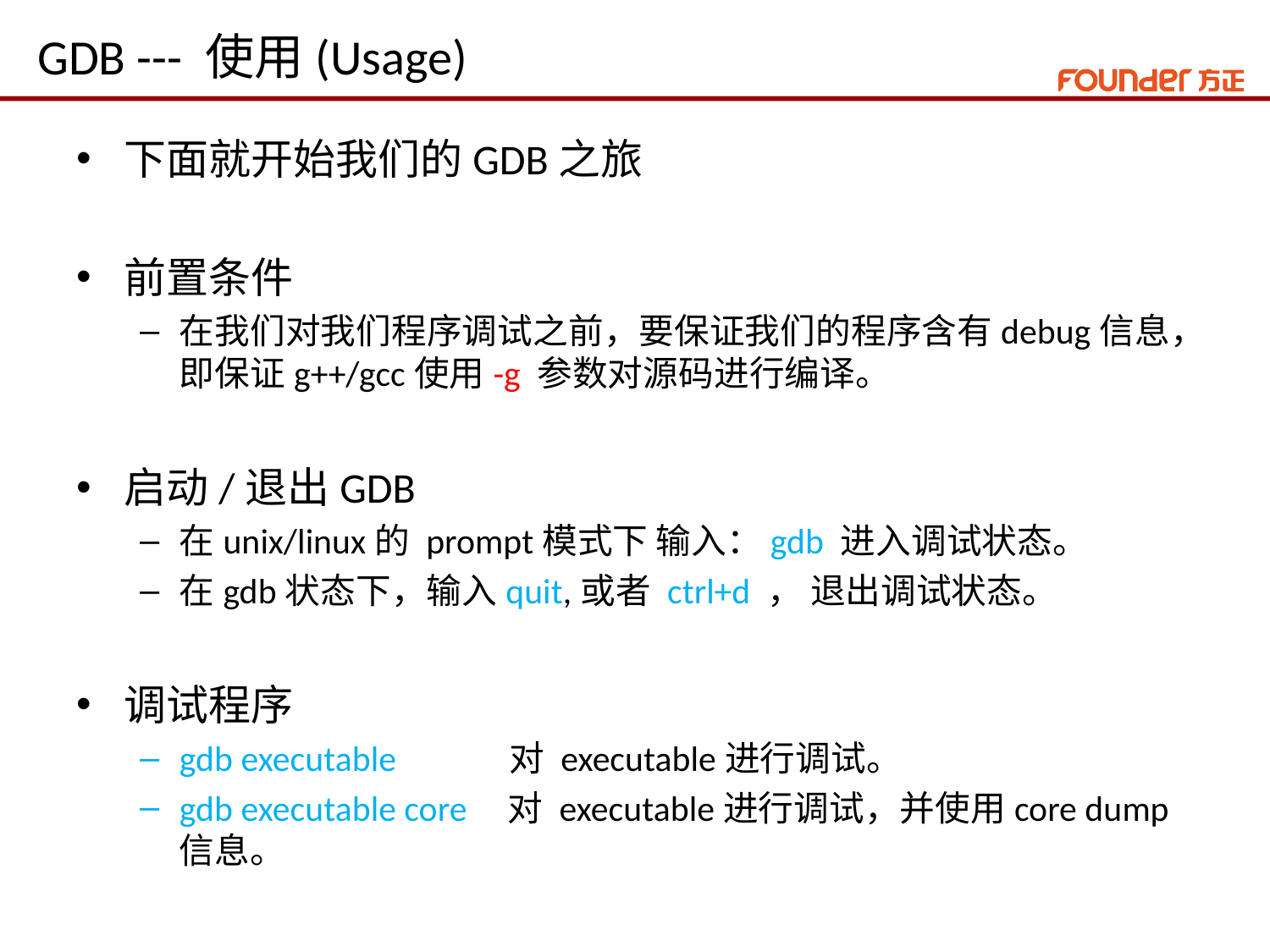

# GDB --- 使用(Usage)
下面就开始我们的GDB之旅

前置条件
在我们对我们程序调试之前，要保证我们的程序含有debug信息，即保证g++/gcc使用-g 参数对源码进行编译。

启动/退出GDB
在unix/linux的 prompt模式下 输入：gdb 进入调试状态。
在gdb状态下，输入quit,或者 ctrl+d ， 退出调试状态。

调试程序
gdb executable             对 executable进行调试。
gdb executable core    对 executable进行调试，并使用core dump信息。